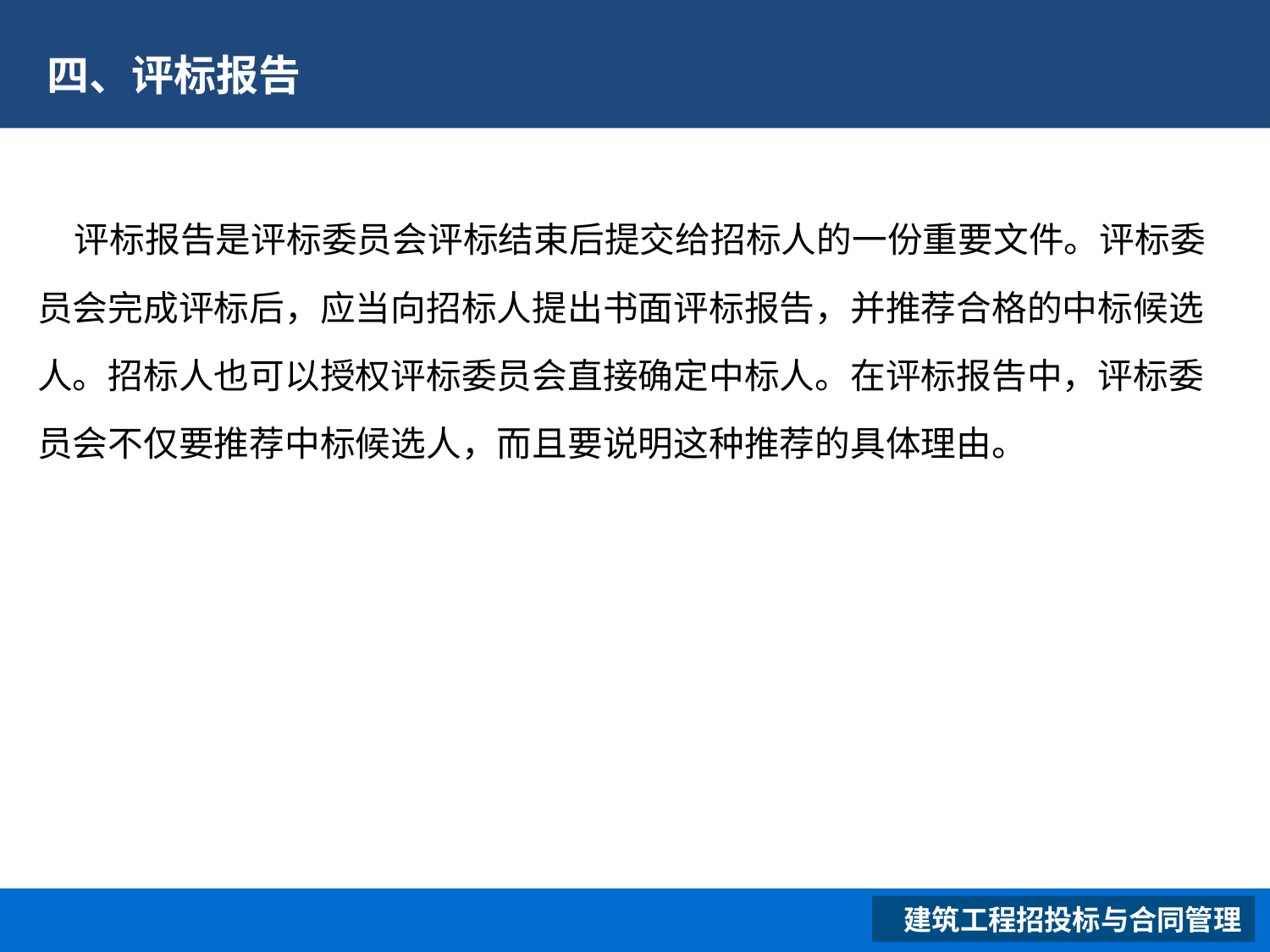

# 四、评标报告
评标报告是评标委员会评标结束后提交给招标人的一份重要文件。评标委员会完成评标后，应当向招标人提出书面评标报告，并推荐合格的中标候选人。招标人也可以授权评标委员会直接确定中标人。在评标报告中，评标委员会不仅要推荐中标候选人，而且要说明这种推荐的具体理由。

  建筑工程招投标与合同管理
XXXXXXXXXXXXXXXXXX